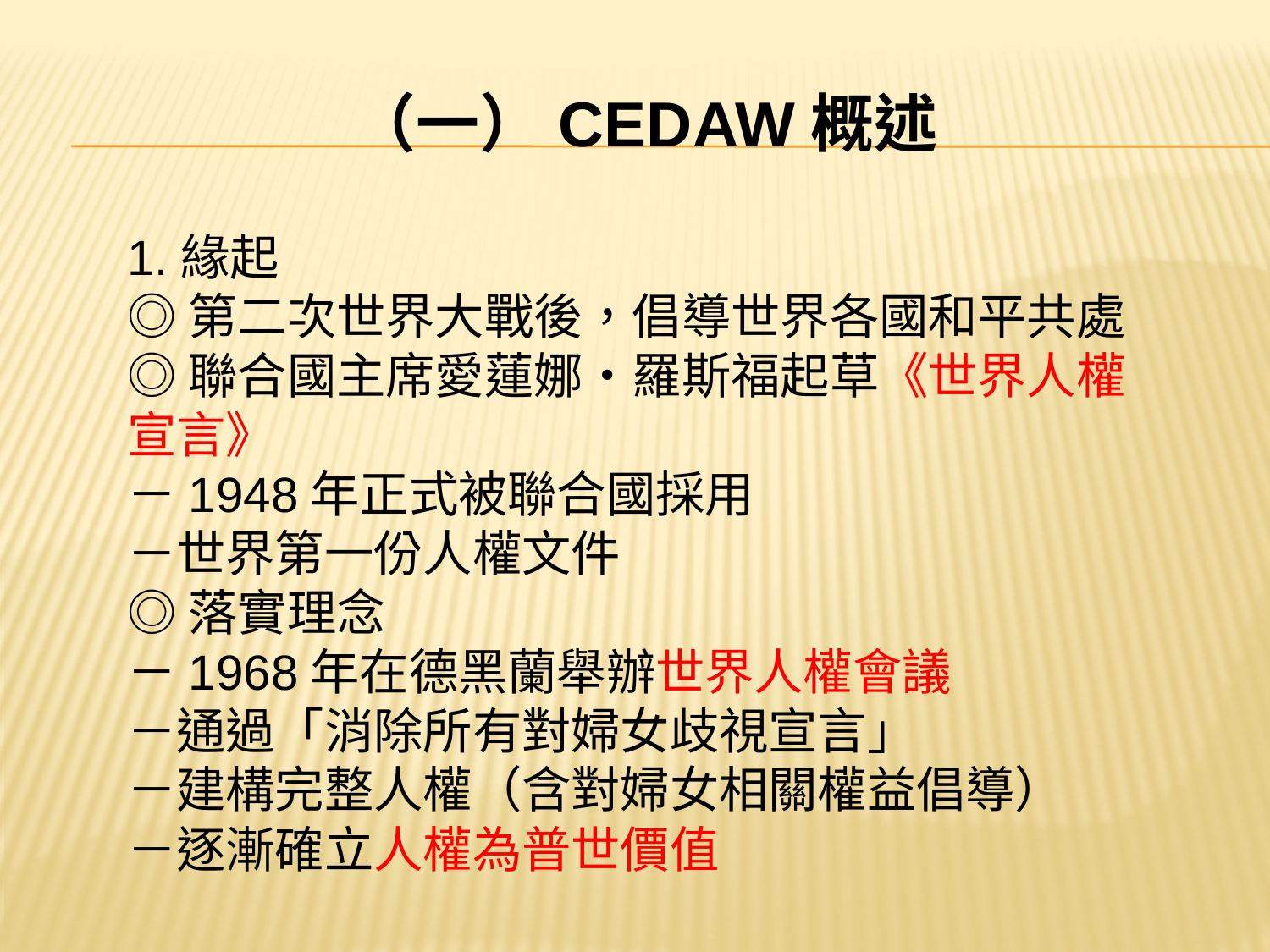

# （一）CEDAW概述
1.緣起
◎第二次世界大戰後，倡導世界各國和平共處
◎聯合國主席愛蓮娜‧羅斯福起草《世界人權宣言》
－1948年正式被聯合國採用
－世界第一份人權文件
◎落實理念
－1968年在德黑蘭舉辦世界人權會議
－通過「消除所有對婦女歧視宣言」
－建構完整人權（含對婦女相關權益倡導）
－逐漸確立人權為普世價值